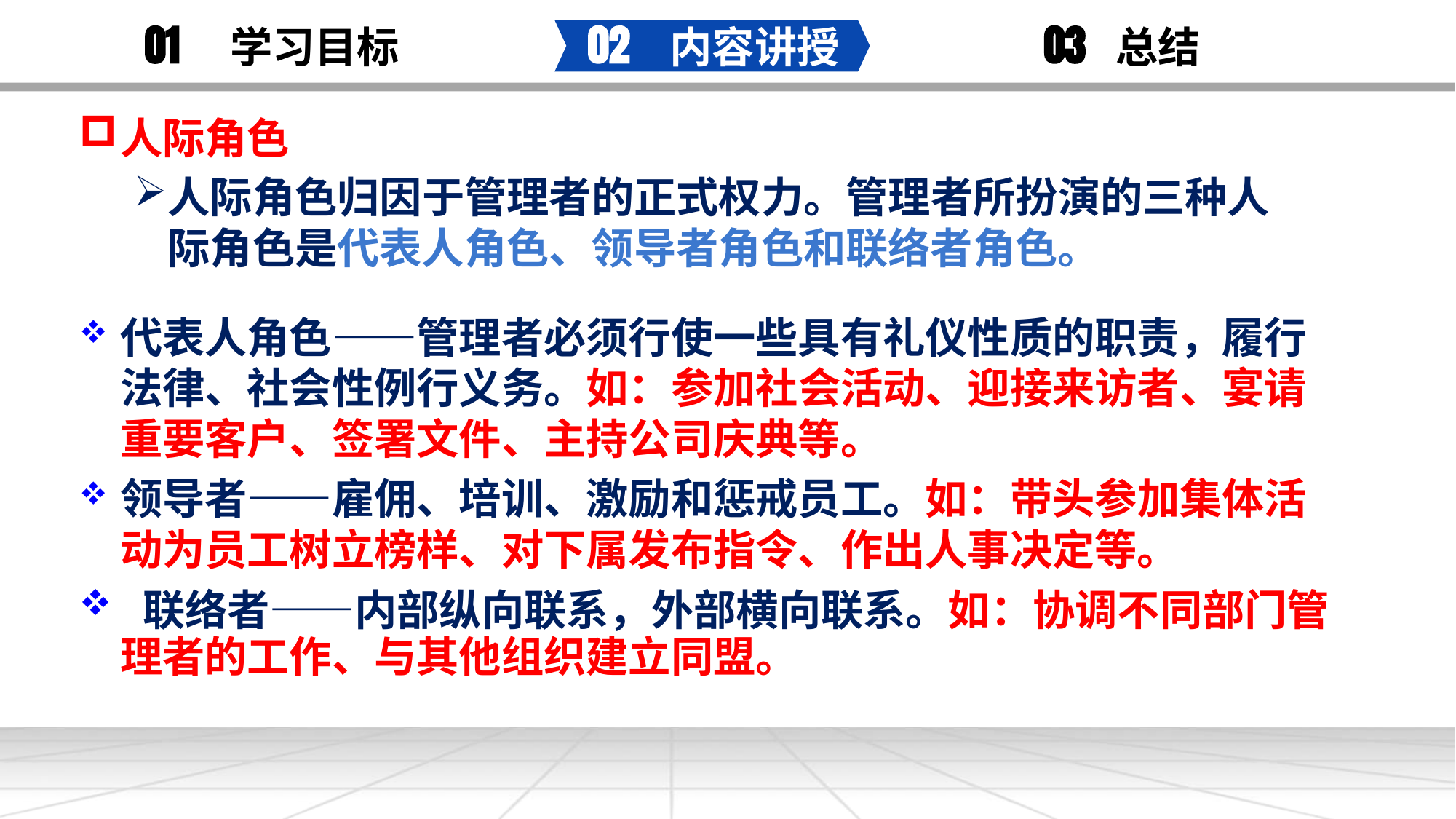

02   内容讲授
03  总结
01    学习目标

人际角色
人际角色归因于管理者的正式权力。管理者所扮演的三种人际角色是代表人角色、领导者角色和联络者角色。

管理者的角色
代表人角色——管理者必须行使一些具有礼仪性质的职责，履行法律、社会性例行义务。如：参加社会活动、迎接来访者、宴请重要客户、签署文件、主持公司庆典等。
领导者——雇佣、培训、激励和惩戒员工。如：带头参加集体活动为员工树立榜样、对下属发布指令、作出人事决定等。
 联络者——内部纵向联系，外部横向联系。如：协调不同部门管理者的工作、与其他组织建立同盟。